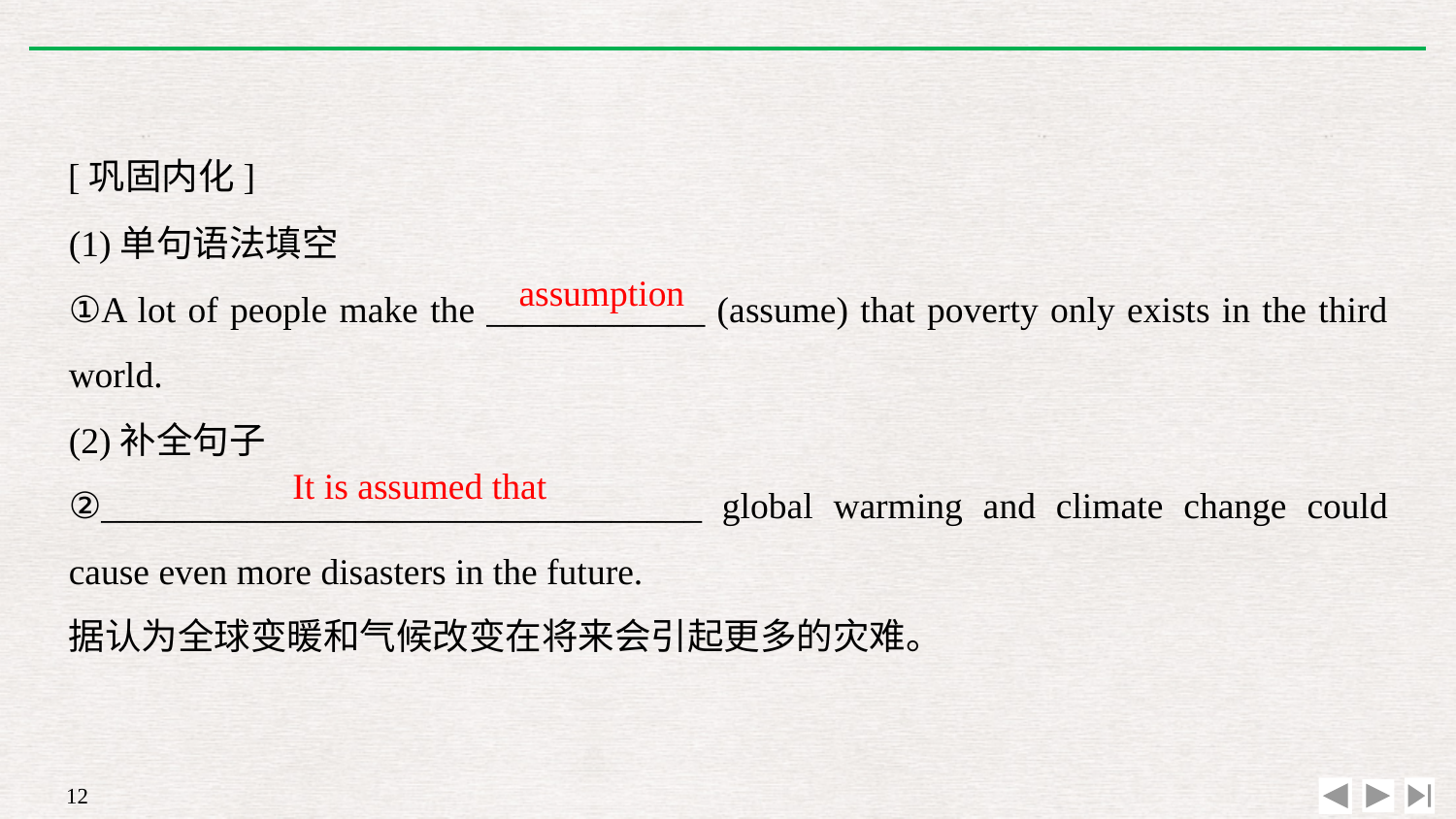

[巩固内化]
(1)单句语法填空
①A lot of people make the ____________ (assume) that poverty only exists in the third world.
(2)补全句子
②_________________________________ global warming and climate change could cause even more disasters in the future.
据认为全球变暖和气候改变在将来会引起更多的灾难。
assumption
It is assumed that